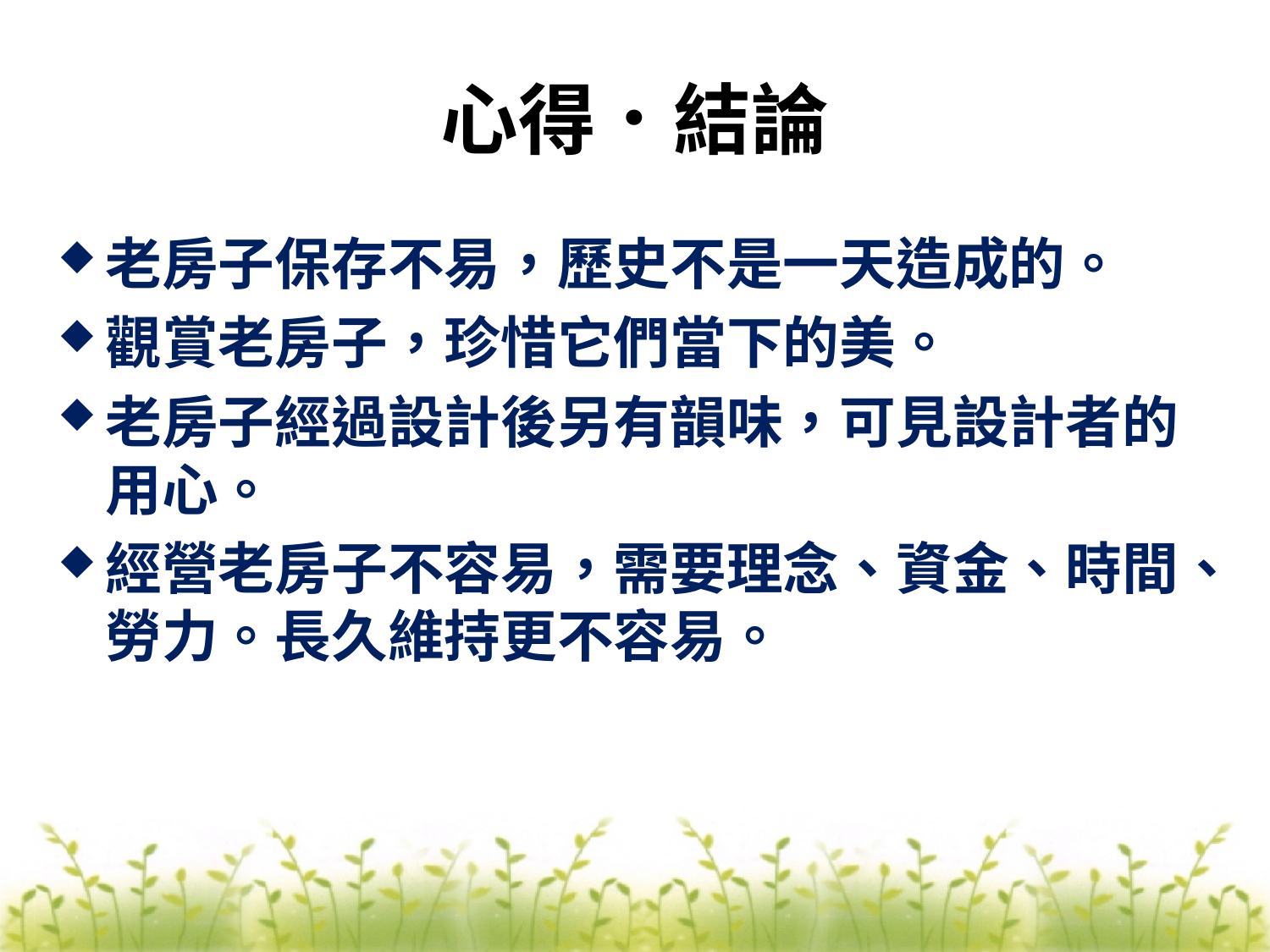

# 心得．結論
老房子保存不易，歷史不是一天造成的。
觀賞老房子，珍惜它們當下的美。
老房子經過設計後另有韻味，可見設計者的用心。
經營老房子不容易，需要理念、資金、時間、勞力。長久維持更不容易。